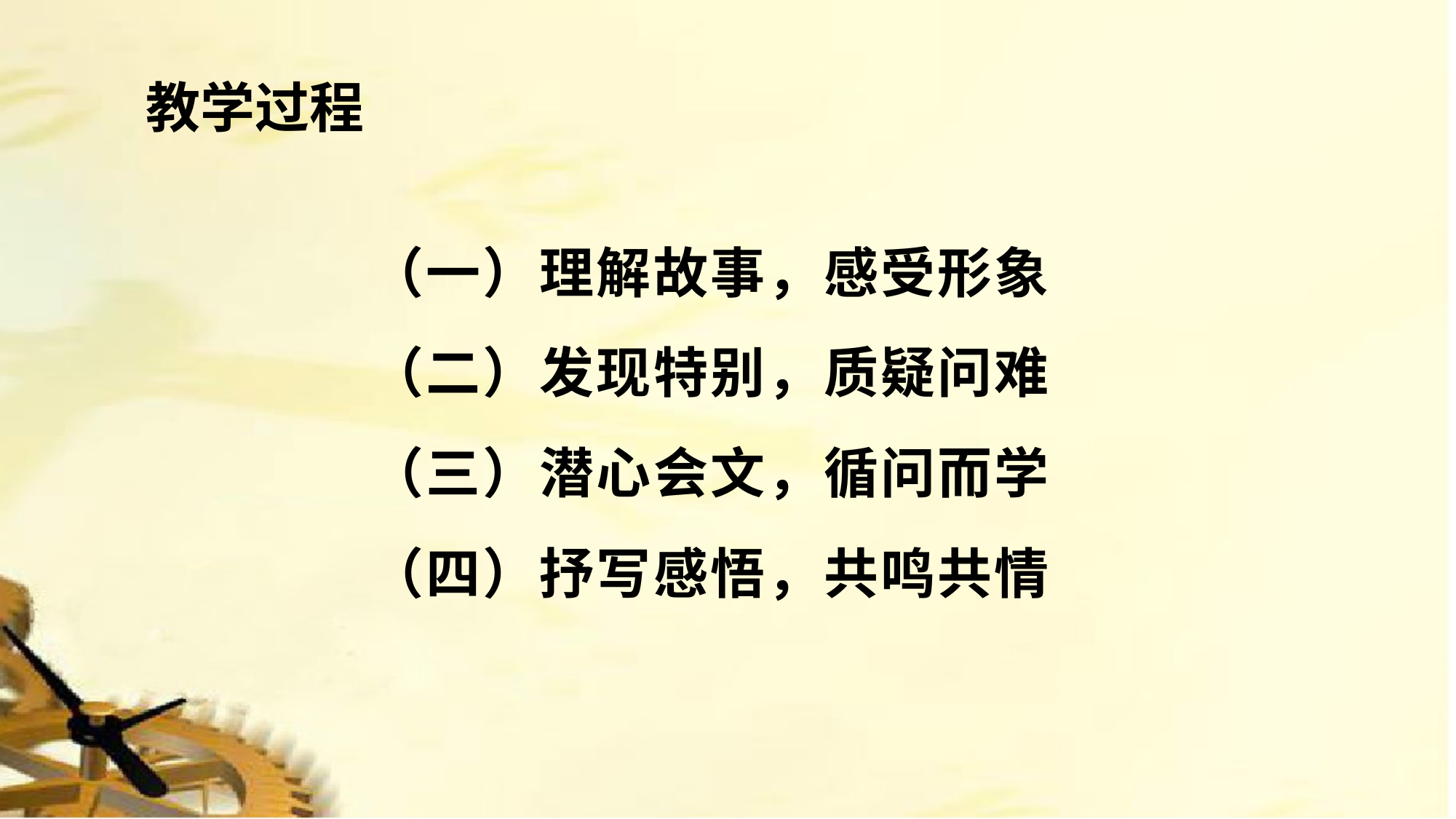

教学过程
（一）理解故事，感受形象
（二）发现特别，质疑问难
（三）潜心会文，循问而学
（四）抒写感悟，共鸣共情